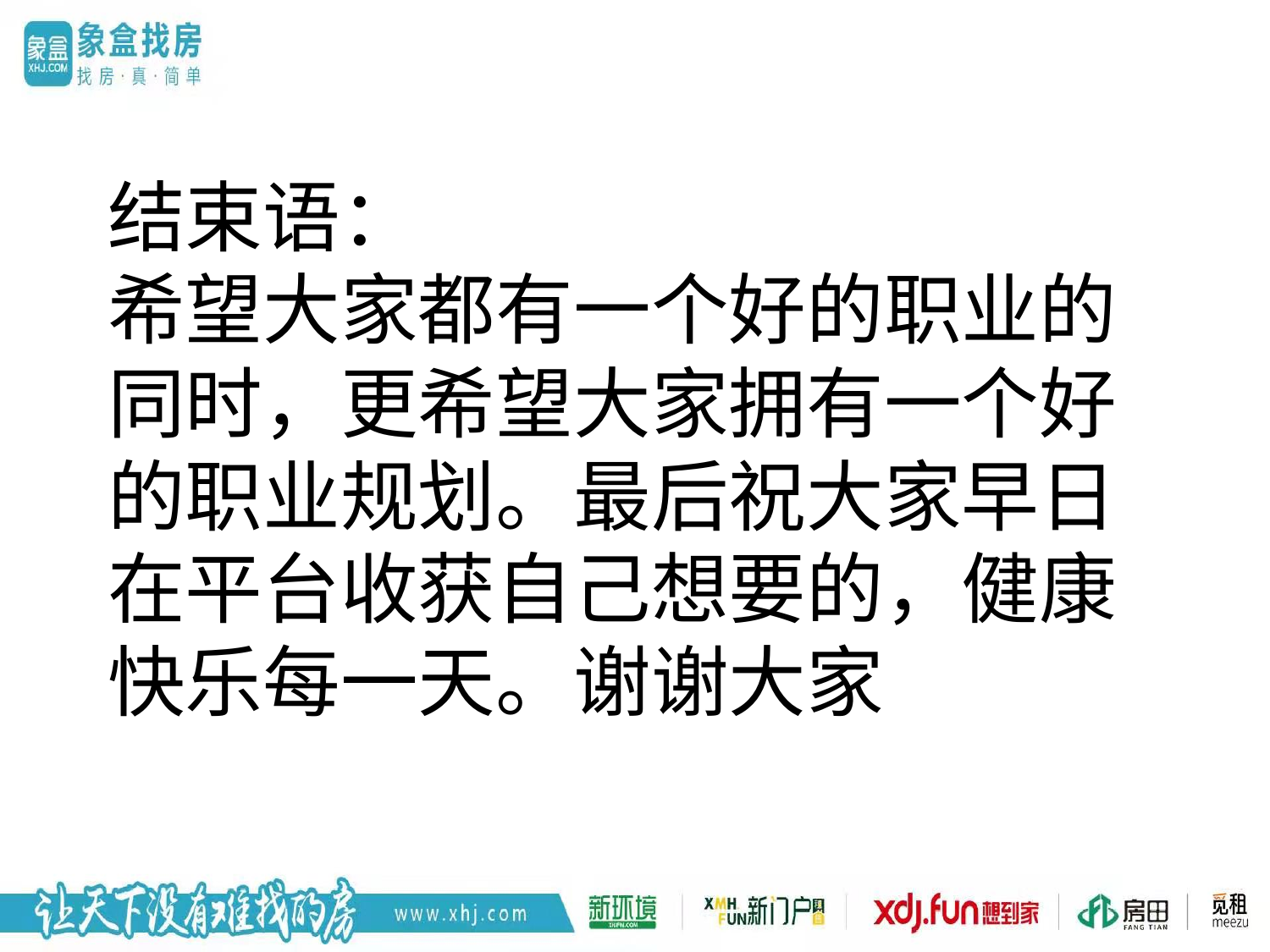

# 结束语： 希望大家都有一个好的职业的同时，更希望大家拥有一个好的职业规划。最后祝大家早日在平台收获自己想要的，健康快乐每一天。谢谢大家